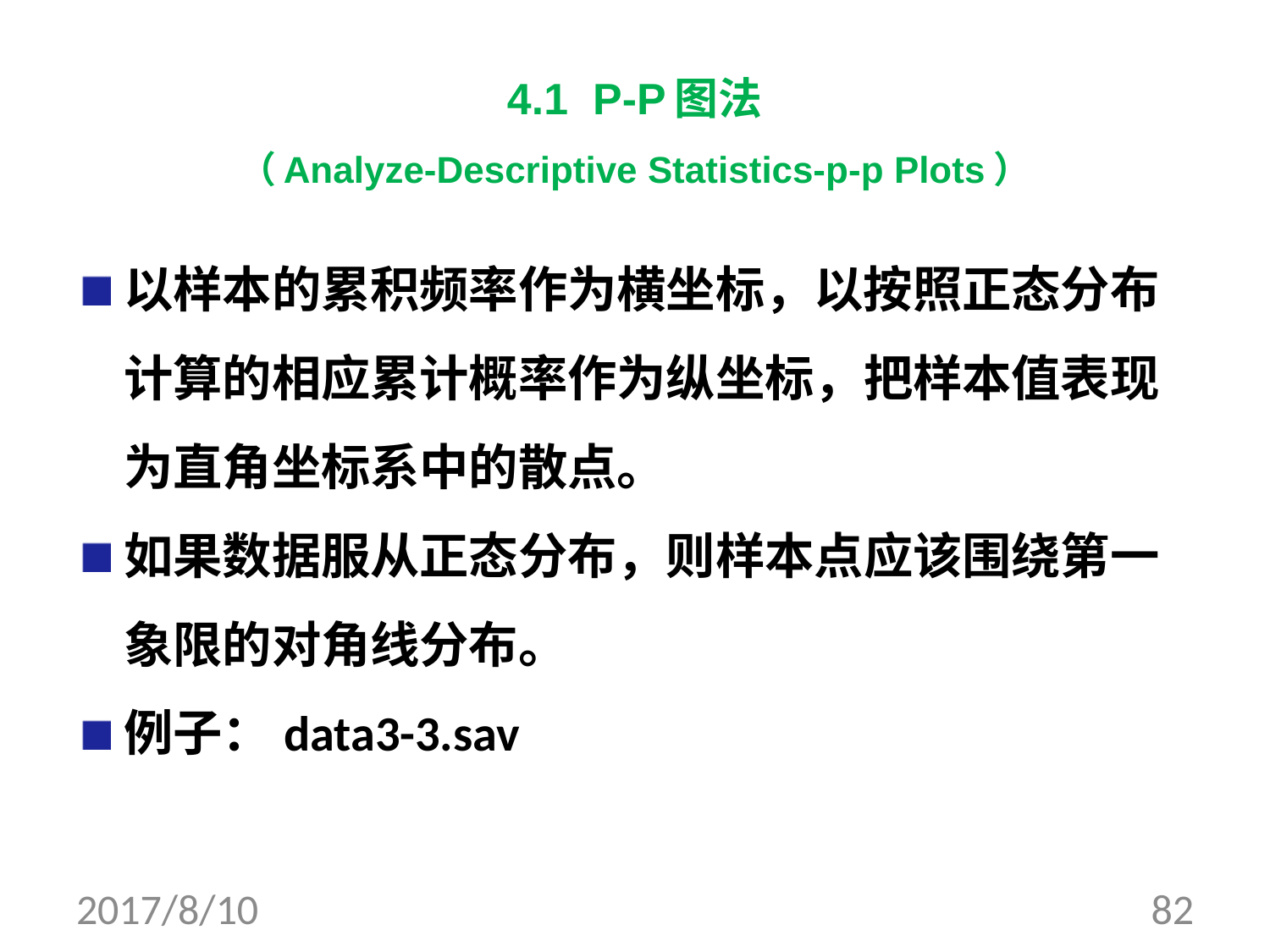

# 4.1  P-P图法 （Analyze-Descriptive Statistics-p-p Plots）
以样本的累积频率作为横坐标，以按照正态分布计算的相应累计概率作为纵坐标，把样本值表现为直角坐标系中的散点。
如果数据服从正态分布，则样本点应该围绕第一象限的对角线分布。
例子：data3-3.sav
2017/8/10
82